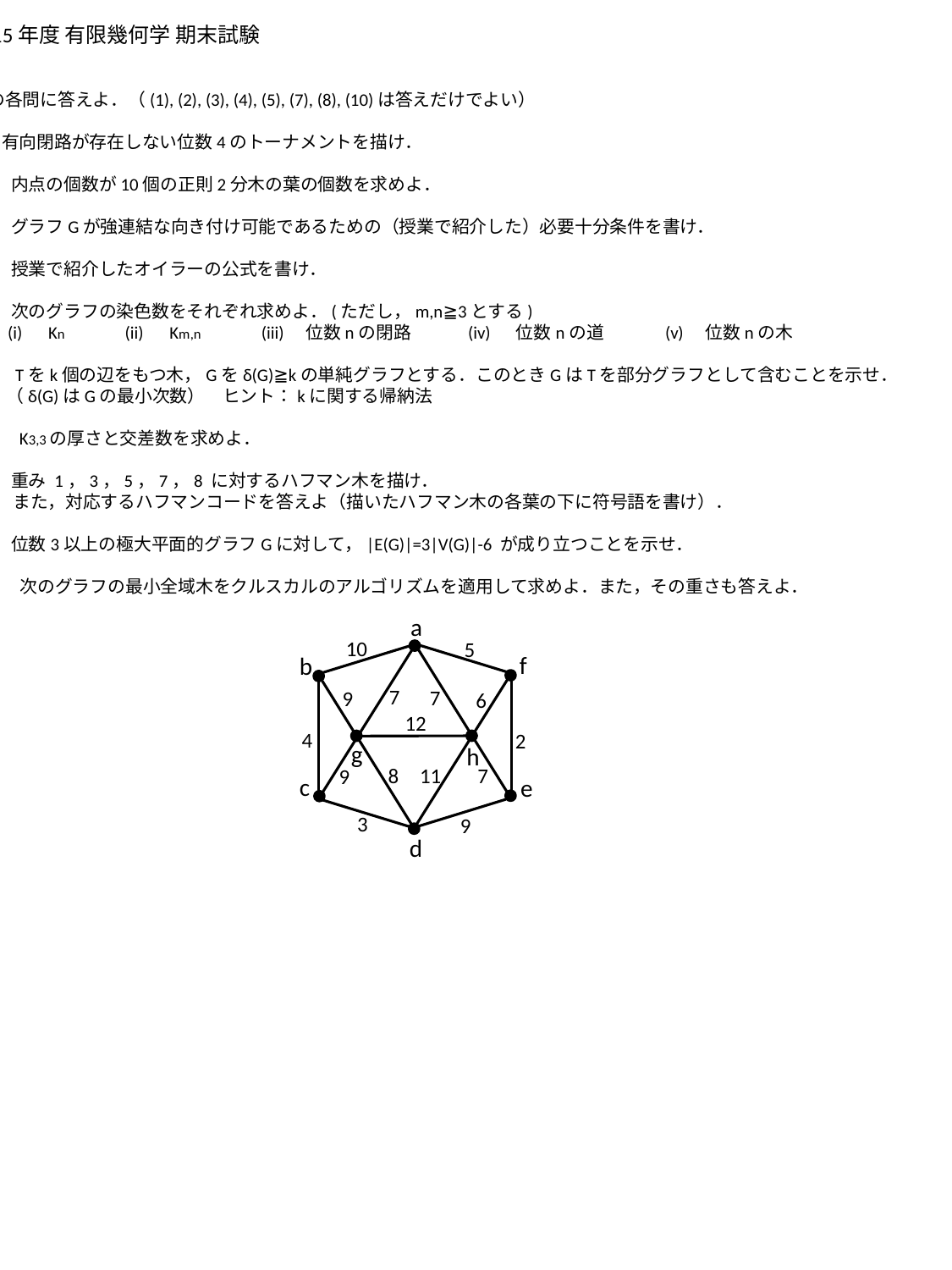

2015年度 有限幾何学 期末試験

次の各問に答えよ．（(1), (2), (3), (4), (5), (7), (8), (10)は答えだけでよい）

有向閉路が存在しない位数4のトーナメントを描け．

(2)　内点の個数が10個の正則2分木の葉の個数を求めよ．

(3)　グラフGが強連結な向き付け可能であるための（授業で紹介した）必要十分条件を書け．

(4)　授業で紹介したオイラーの公式を書け．

(5)　次のグラフの染色数をそれぞれ求めよ．(ただし，m,n≧3とする)
　    (i)　Kn　　　(ii)　Km,n　　　(iii)　位数nの閉路　　　(iv)　 位数nの道 　　　(v)　位数nの木

(6)　Tをk個の辺をもつ木，Gをδ(G)≧kの単純グラフとする．このときGはTを部分グラフとして含むことを示せ．
        （δ(G)はGの最小次数）　ヒント：kに関する帰納法

(7)　 K3,3の厚さと交差数を求めよ．

(8)　重み 1，3，5，7，8 に対するハフマン木を描け．
　　  また，対応するハフマンコードを答えよ（描いたハフマン木の各葉の下に符号語を書け）．

(9)　位数3以上の極大平面的グラフGに対して，|E(G)|=3|V(G)|-6 が成り立つことを示せ．

(10)　次のグラフの最小全域木をクルスカルのアルゴリズムを適用して求めよ．また，その重さも答えよ．
a
10
5

f
b

7
7
9
6
12
4
2

g
h
8
11
7
9
c
e

3
9

d